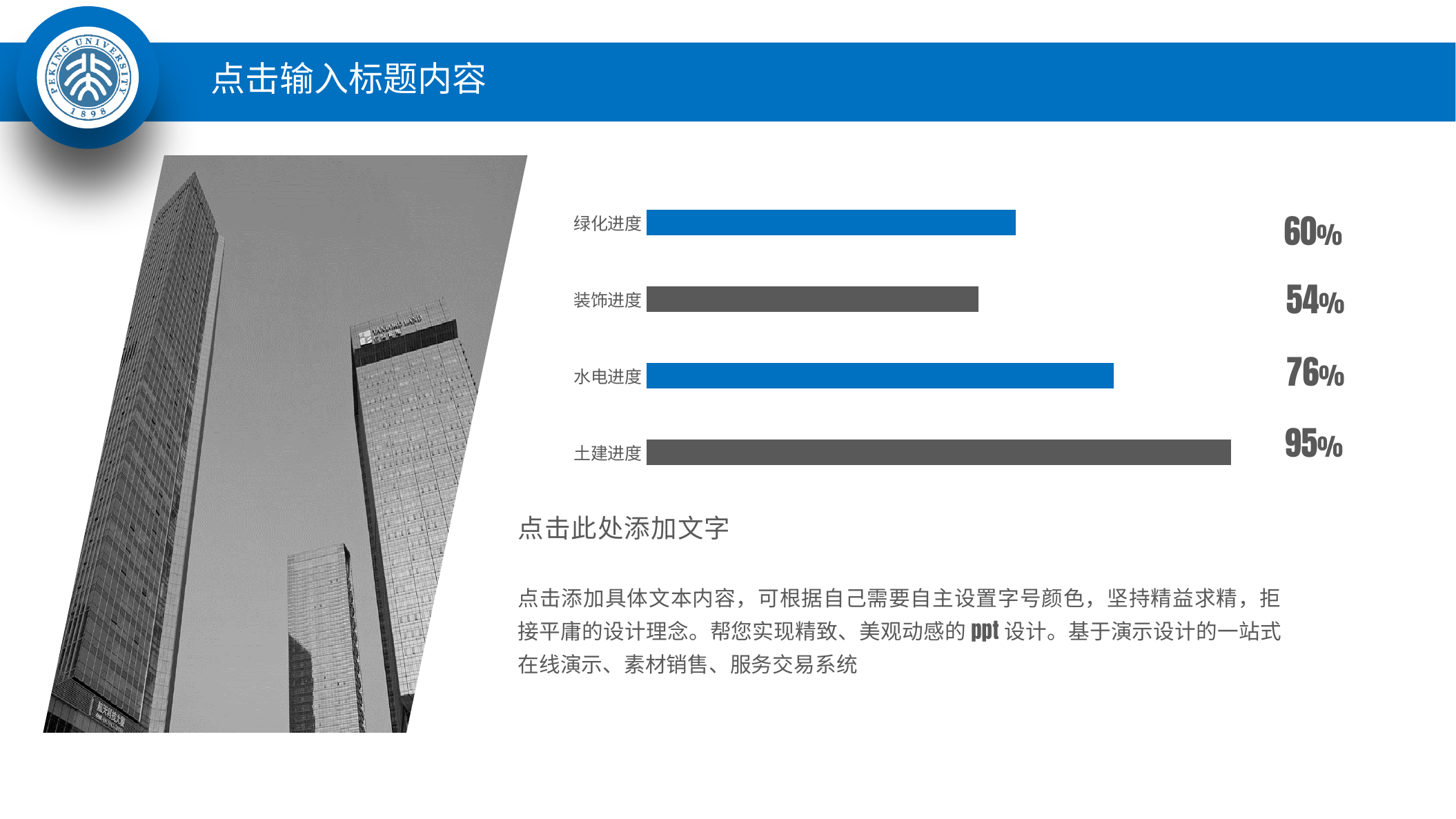

点击输入标题内容

### Chart

| Category | 系列 1 | 系列 2 |
|---|---|---|
| 土建进度 | 0.95 | 0.05 |
| 水电进度 | 0.76 | 0.24 |
| 装饰进度 | 0.54 | 0.46 |
| 绿化进度 | 0.6 | 0.4 |
60%
54%
76%
95%
点击此处添加文字
点击添加具体文本内容，可根据自己需要自主设置字号颜色，坚持精益求精，拒接平庸的设计理念。帮您实现精致、美观动感的ppt设计。基于演示设计的一站式在线演示、素材销售、服务交易系统